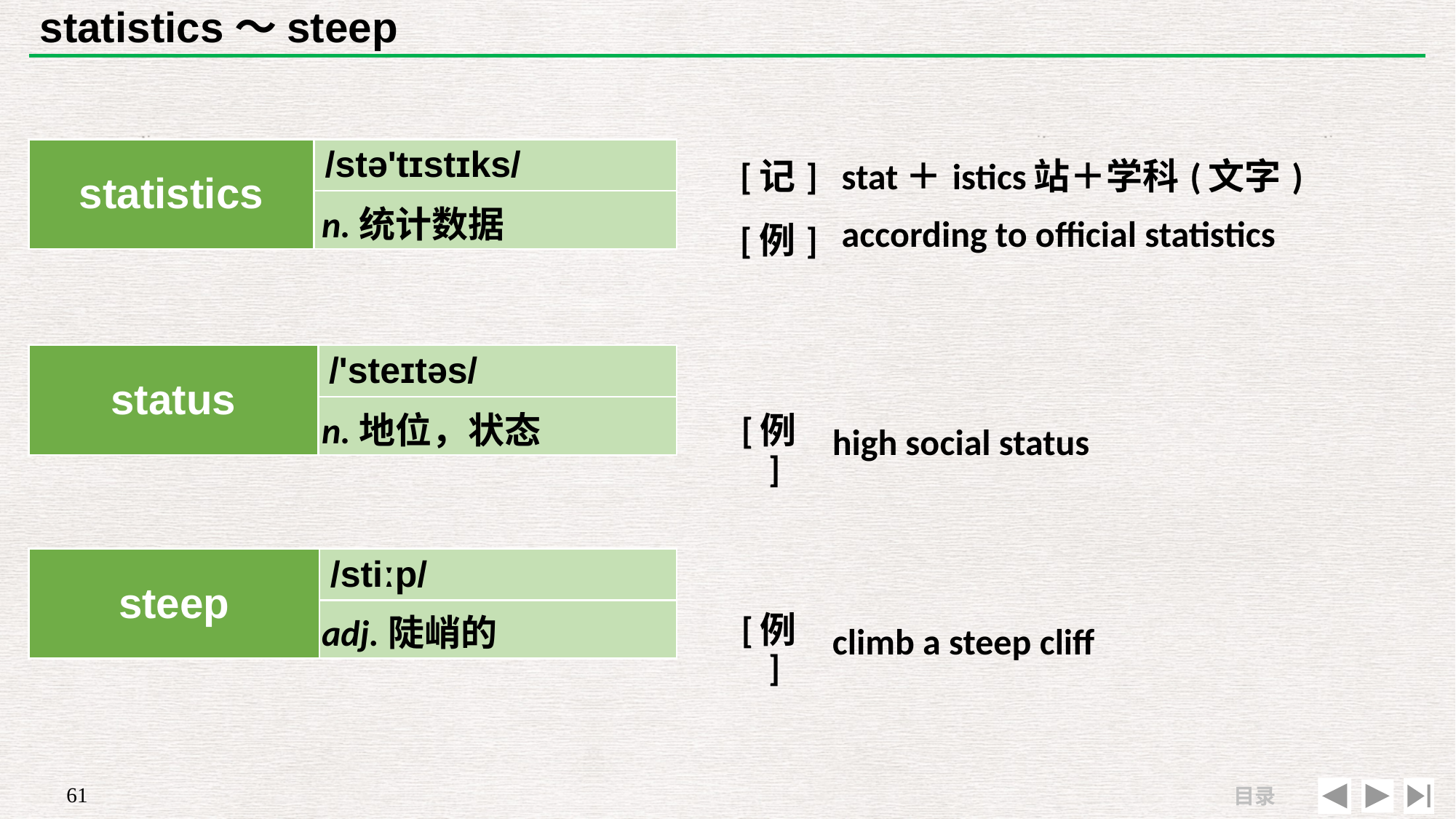

# statistics～steep

| statistics | /stə'tɪstɪks/ |
| --- | --- |
|  |  |
| [记] | stat＋istics站＋学科(文字) |
| --- | --- |
| [例] | according to official statistics |
n.统计数据
| status | /'steɪtəs/ |
| --- | --- |
|  |  |
|  |  |
| --- | --- |
| [例] | high social status |
n.地位，状态
|  |  |
| --- | --- |
| [例] | climb a steep cliff |
| steep | /stiːp/ |
| --- | --- |
|  |  |
adj.陡峭的